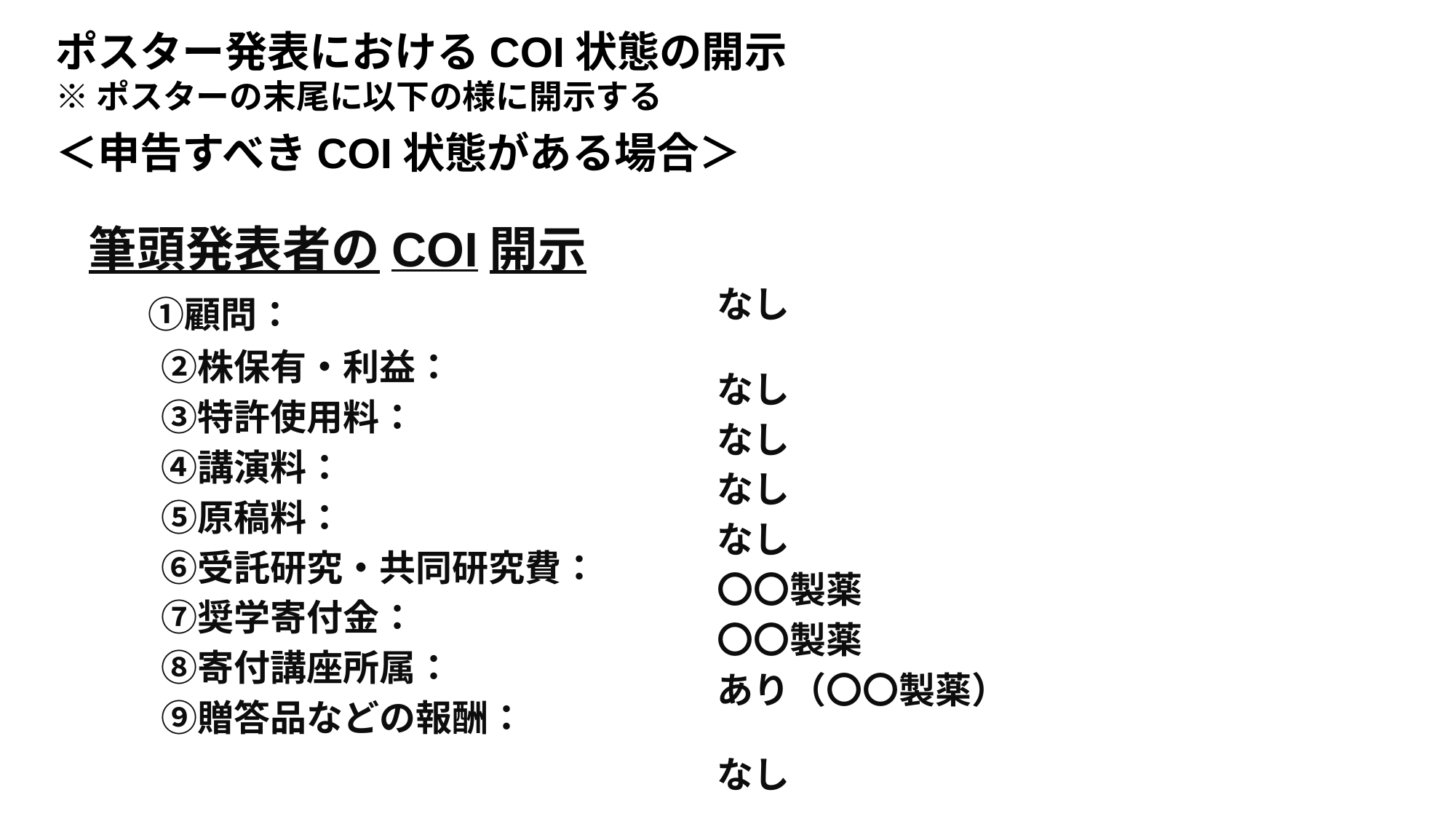

ポスター発表におけるCOI状態の開示
※ポスターの末尾に以下の様に開示する
＜申告すべきCOI状態がある場合＞
筆頭発表者のCOI開示
　 ①顧問：
　　②株保有・利益：
　　③特許使用料：
　　④講演料：
　　⑤原稿料：
　　⑥受託研究・共同研究費：
　　⑦奨学寄付金：
　　⑧寄付講座所属：
　　⑨贈答品などの報酬：

　　なし
　　なし
　　なし
　　なし
　　なし
　　〇〇製薬
　　〇〇製薬
　　あり（〇〇製薬）
　　なし